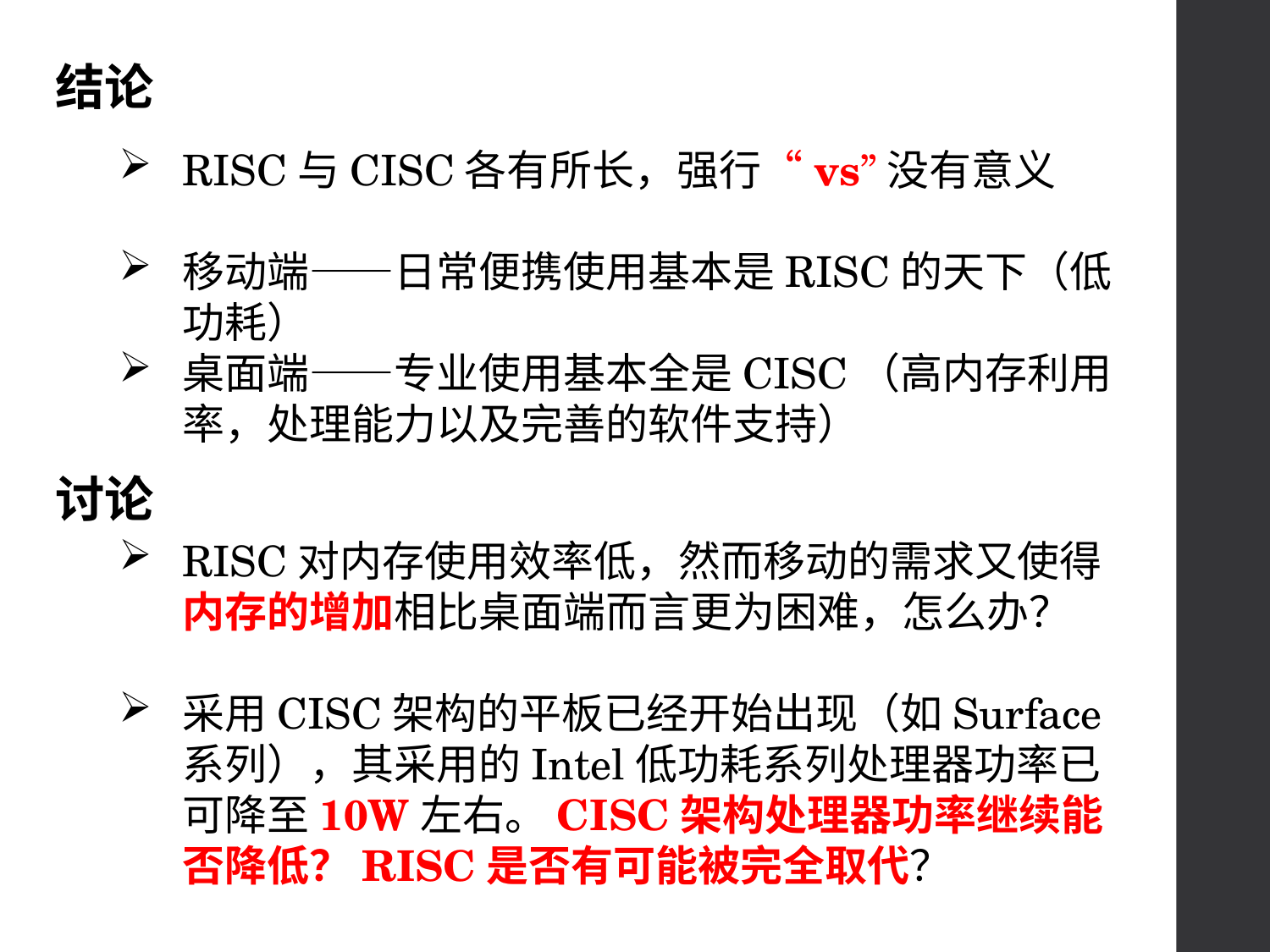

结论
RISC与CISC各有所长，强行“vs”没有意义

移动端——日常便携使用基本是RISC的天下（低功耗）
桌面端——专业使用基本全是CISC（高内存利用率，处理能力以及完善的软件支持）

讨论

RISC对内存使用效率低，然而移动的需求又使得内存的增加相比桌面端而言更为困难，怎么办？

采用CISC架构的平板已经开始出现（如Surface系列），其采用的Intel低功耗系列处理器功率已可降至10W左右。CISC架构处理器功率继续能否降低？RISC是否有可能被完全取代？